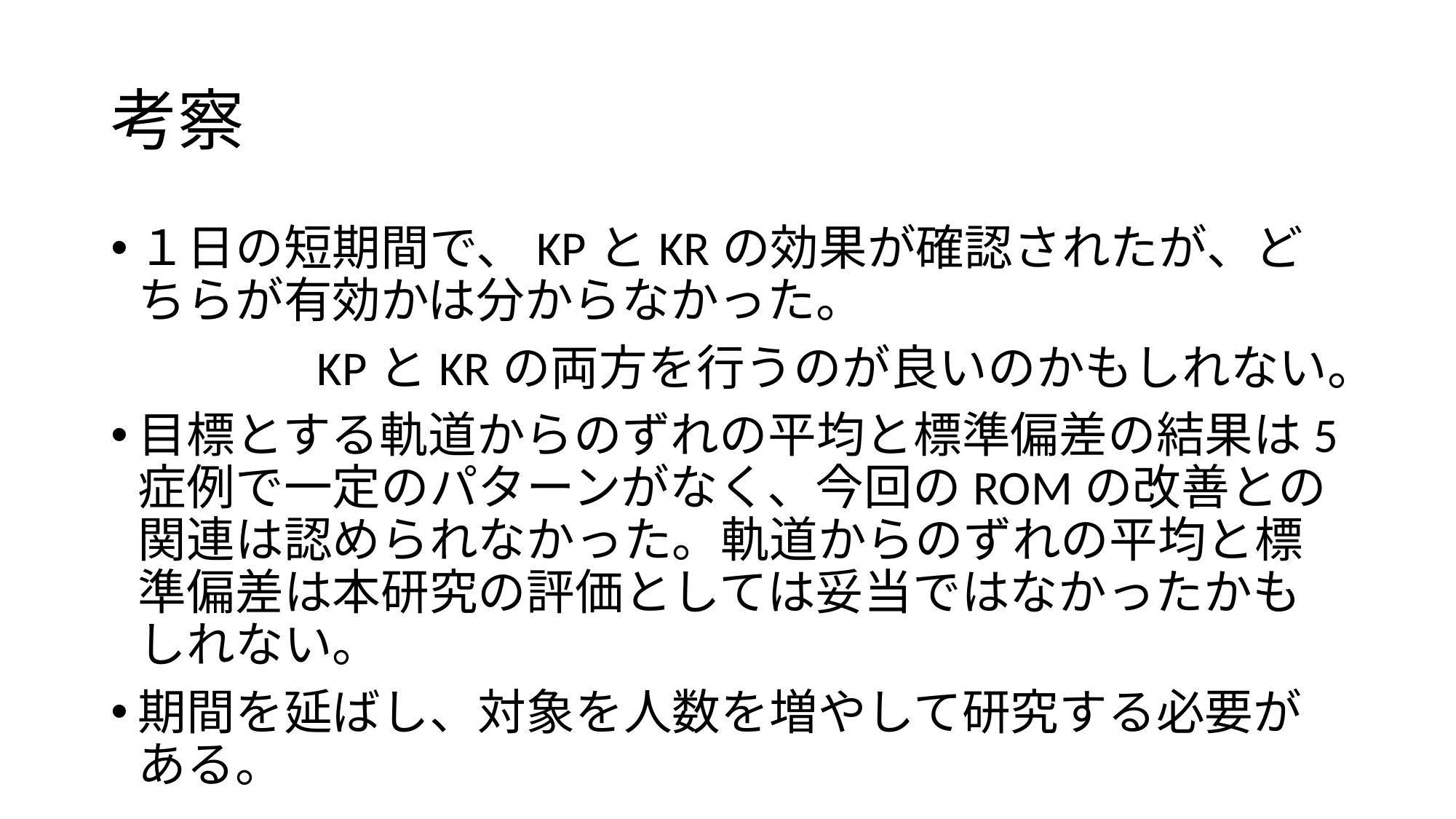

# 考察
１日の短期間で、KPとKRの効果が確認されたが、どちらが有効かは分からなかった。
　　　　KPとKRの両方を行うのが良いのかもしれない。
目標とする軌道からのずれの平均と標準偏差の結果は5症例で一定のパターンがなく、今回のROMの改善との関連は認められなかった。軌道からのずれの平均と標準偏差は本研究の評価としては妥当ではなかったかもしれない。
期間を延ばし、対象を人数を増やして研究する必要がある。